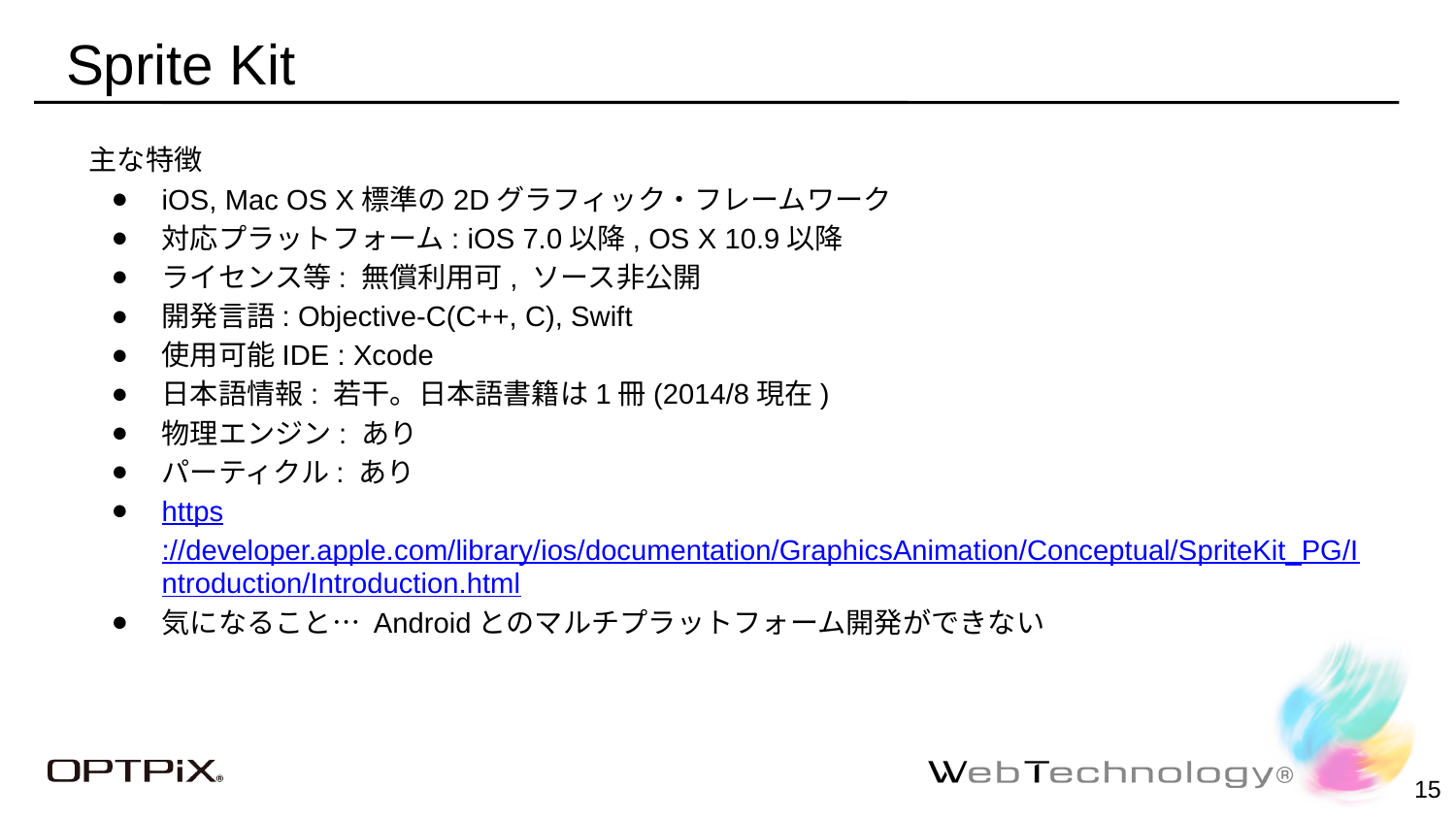

# Sprite Kit
主な特徴
iOS, Mac OS X標準の2Dグラフィック・フレームワーク
対応プラットフォーム: iOS 7.0以降, OS X 10.9以降
ライセンス等: 無償利用可, ソース非公開
開発言語: Objective-C(C++, C), Swift
使用可能IDE : Xcode
日本語情報: 若干。日本語書籍は1冊(2014/8現在)
物理エンジン: あり
パーティクル: あり
https://developer.apple.com/library/ios/documentation/GraphicsAnimation/Conceptual/SpriteKit_PG/Introduction/Introduction.html
気になること… Androidとのマルチプラットフォーム開発ができない

15